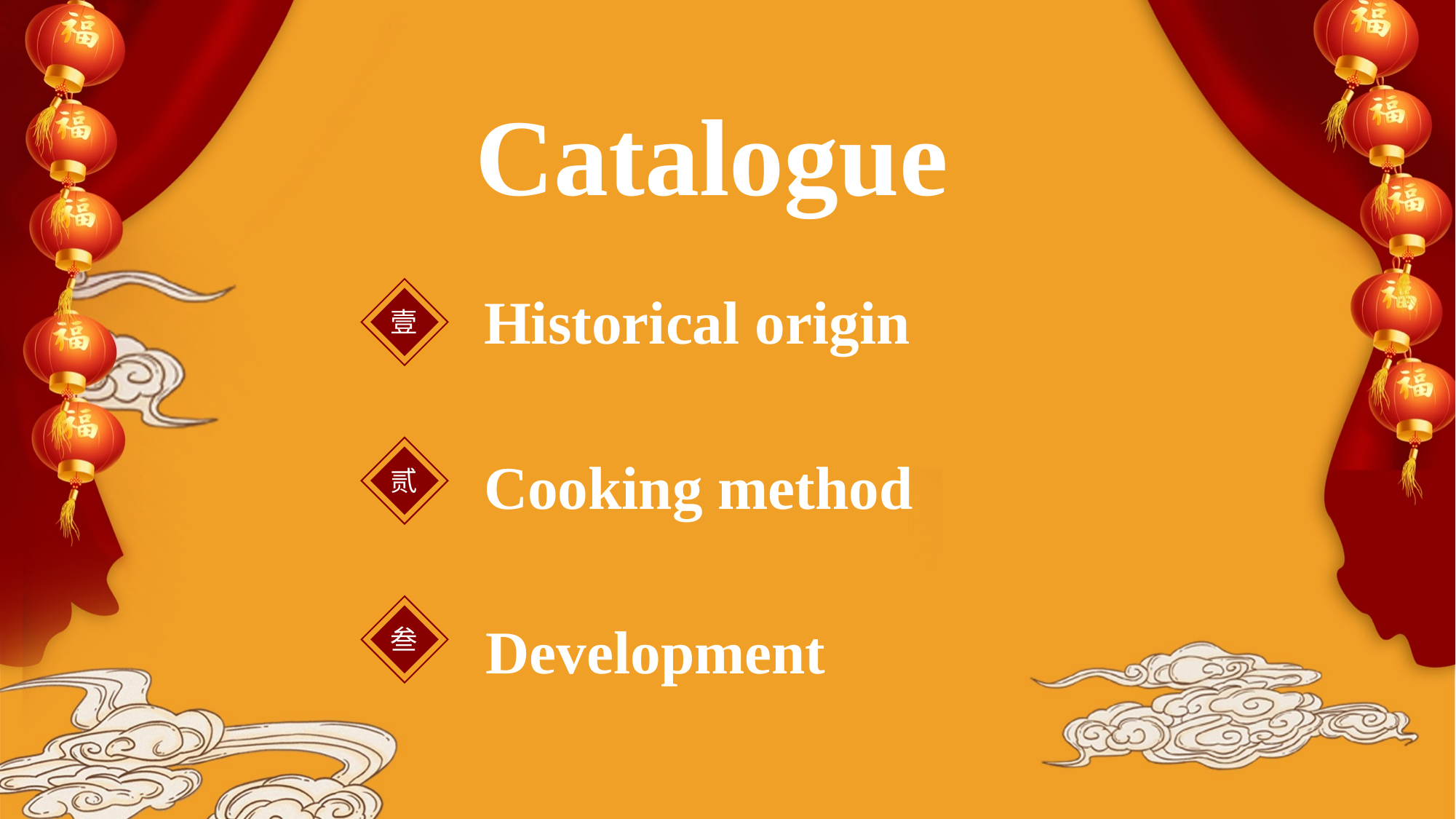

Catalogue
Historical origin

壹

贰
Cooking method

叁
 Development